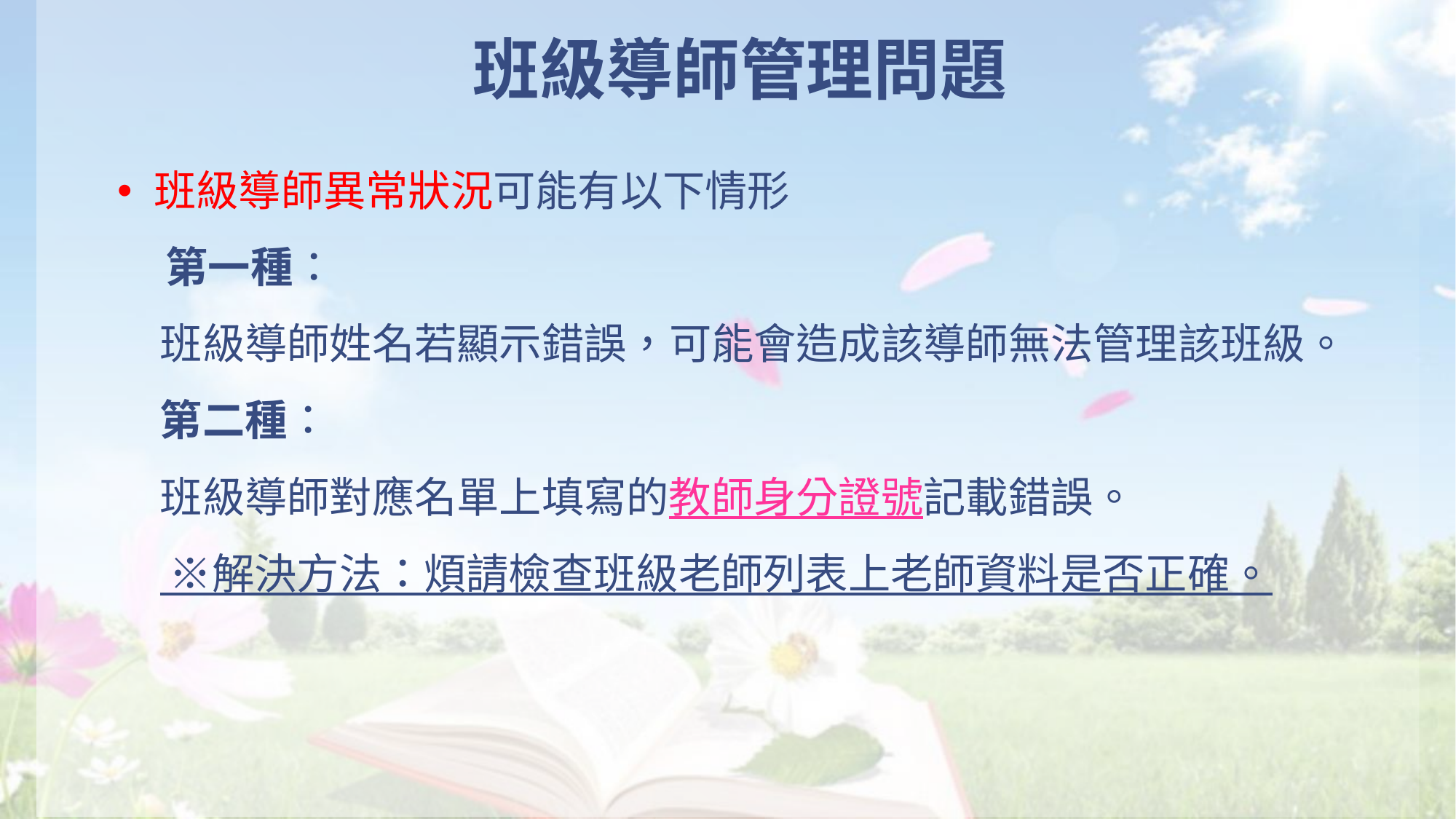

# 班級導師管理問題
班級導師異常狀況可能有以下情形
    第一種：
　班級導師姓名若顯示錯誤，可能會造成該導師無法管理該班級。
　第二種：
　班級導師對應名單上填寫的教師身分證號記載錯誤。
　 ※解決方法：煩請檢查班級老師列表上老師資料是否正確。